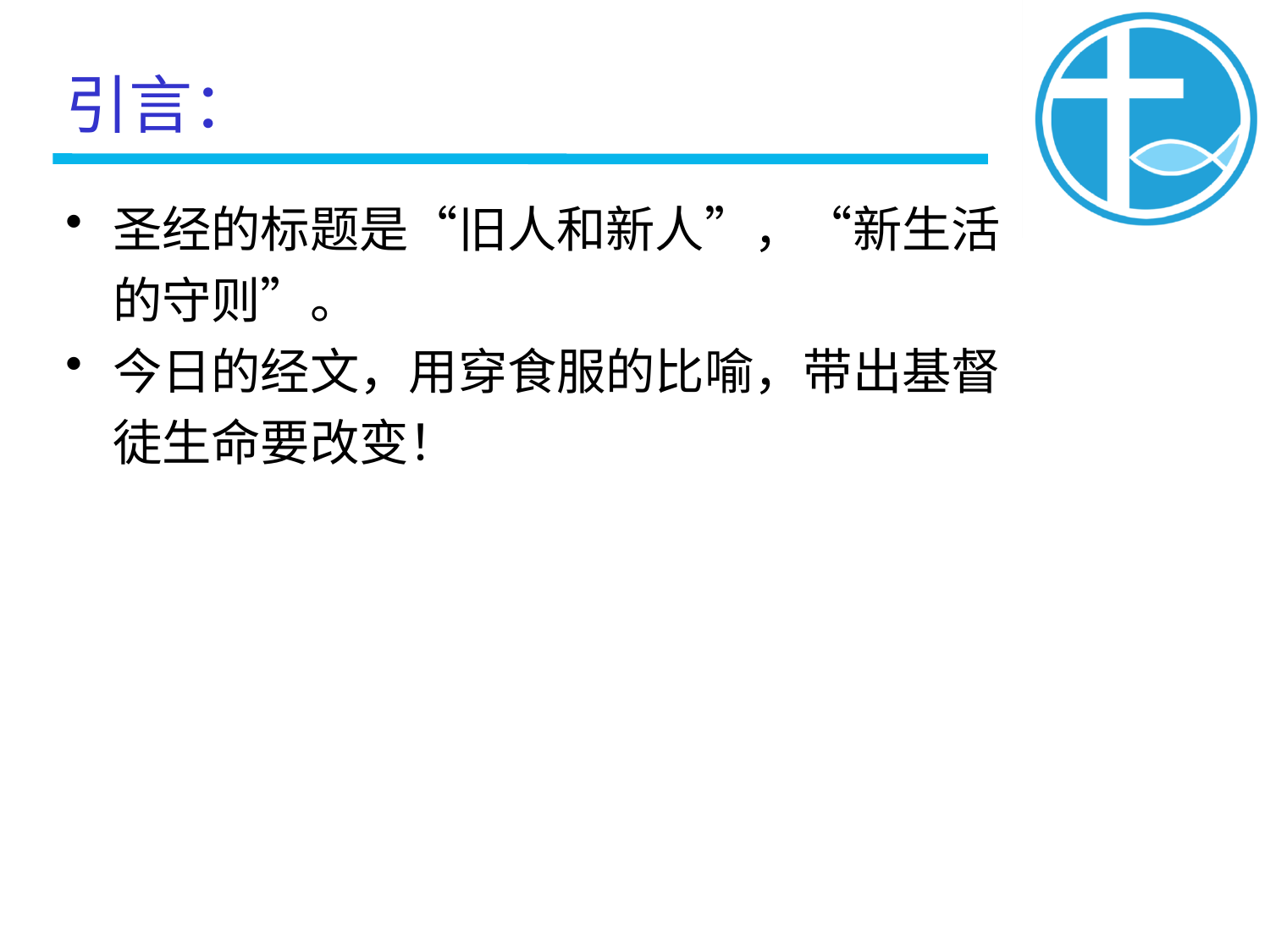

引言：
圣经的标题是“旧人和新人”，“新生活的守则”。
今日的经文，用穿食服的比喻，带出基督徒生命要改变！